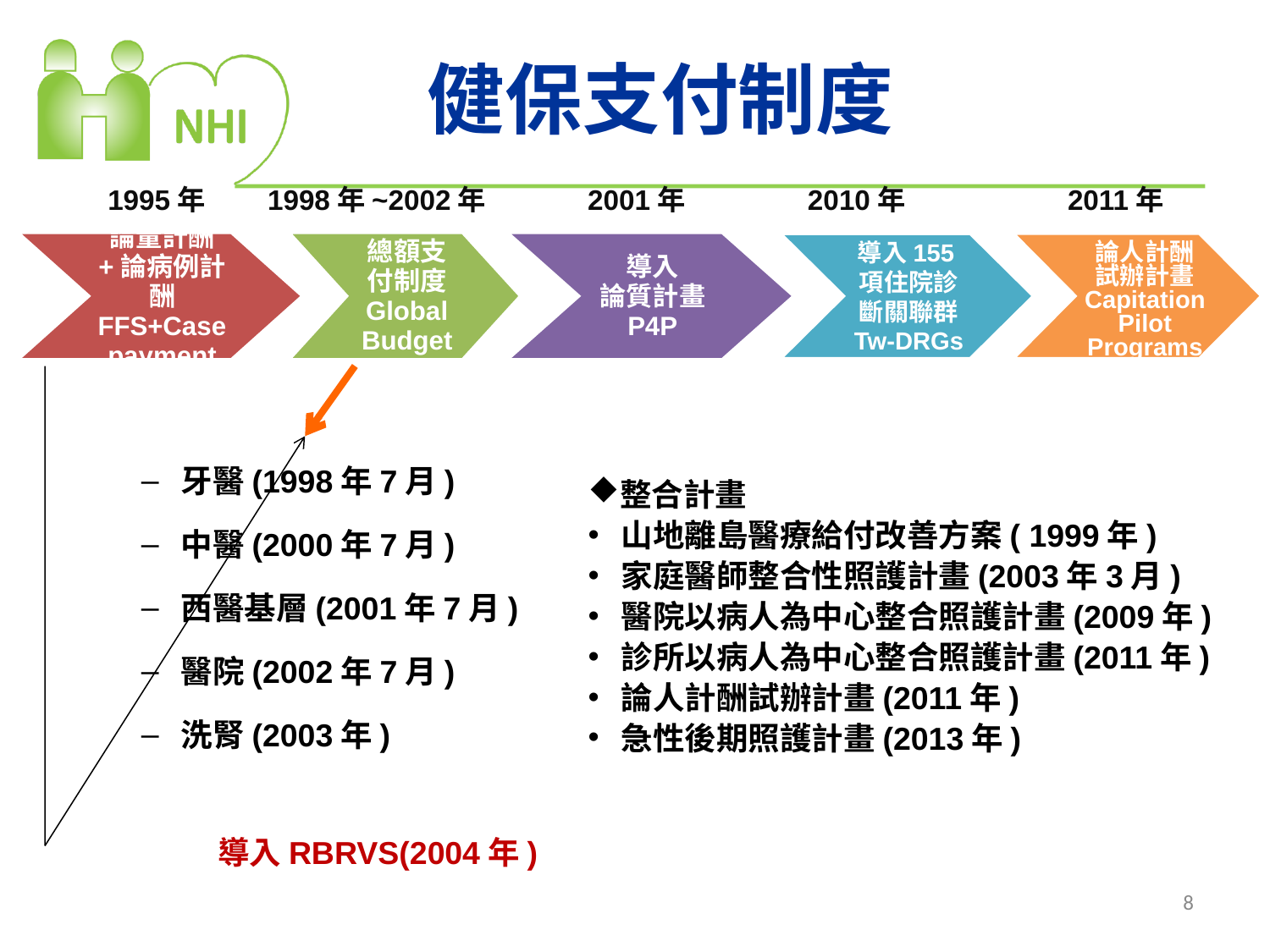

# 健保支付制度
1995年
1998年~2002年
2001年
2010年
2011年

論量計酬 +論病例計酬
FFS+Case payment

總額支付制度
Global Budget

導入
論質計畫
P4P

導入155項住院診斷關聯群
Tw-DRGs
論人計酬
試辦計畫
Capitation
Pilot
Programs

牙醫(1998年7月)
中醫(2000年7月)
西醫基層(2001年7月)
醫院(2002年7月)
洗腎(2003年)
整合計畫
  山地離島醫療給付改善方案( 1999年)
  家庭醫師整合性照護計畫(2003年3月)
  醫院以病人為中心整合照護計畫(2009年)
  診所以病人為中心整合照護計畫(2011年)
  論人計酬試辦計畫(2011年)
  急性後期照護計畫(2013年)

導入RBRVS(2004年)
8